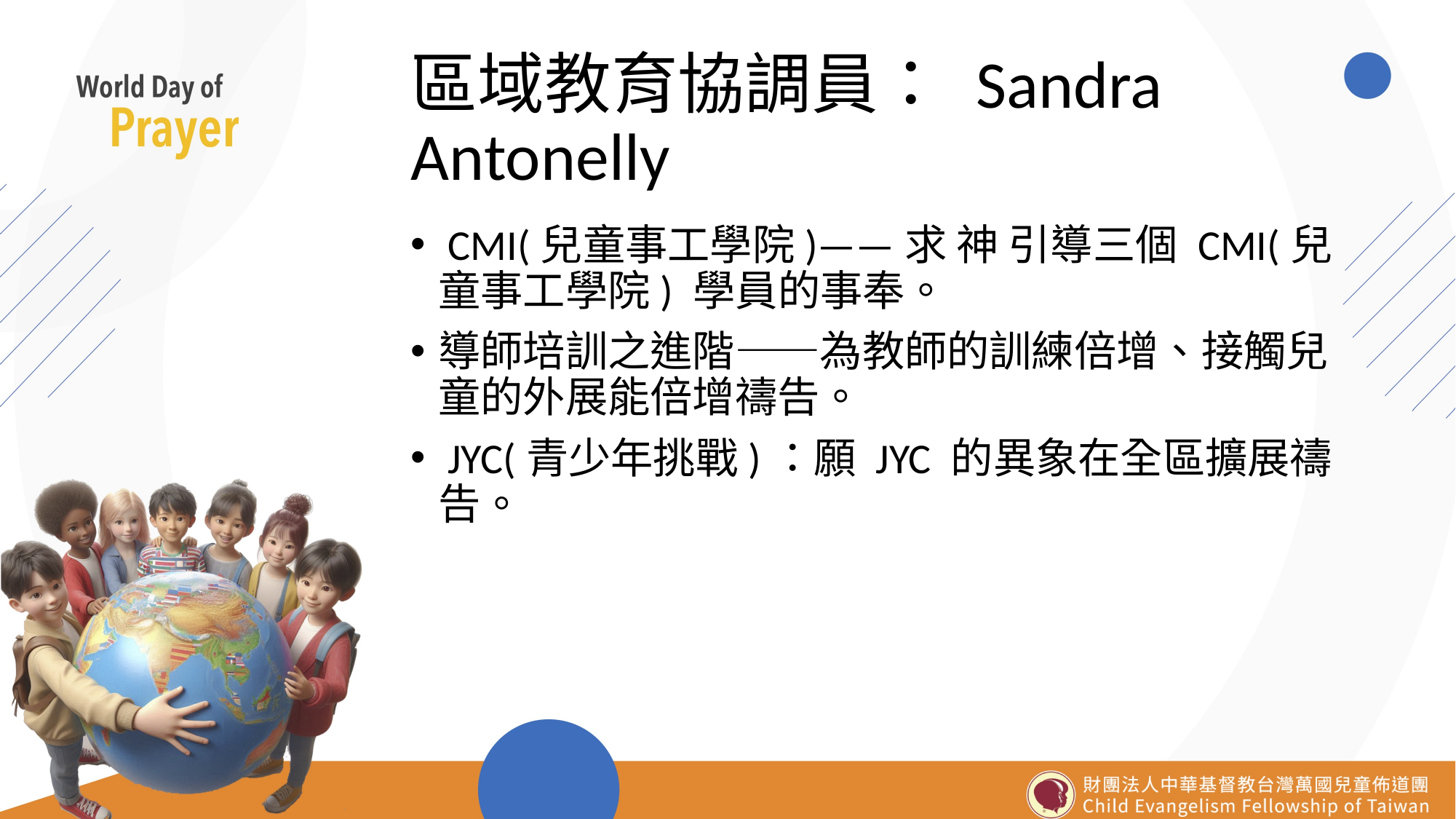

# 區域教育協調員： Sandra Antonelly
 CMI(兒童事工學院)——求 神 引導三個 CMI(兒童事工學院) 學員的事奉。
導師培訓之進階——為教師的訓練倍增、接觸兒童的外展能倍增禱告。
 JYC(青少年挑戰)：願 JYC 的異象在全區擴展禱告。